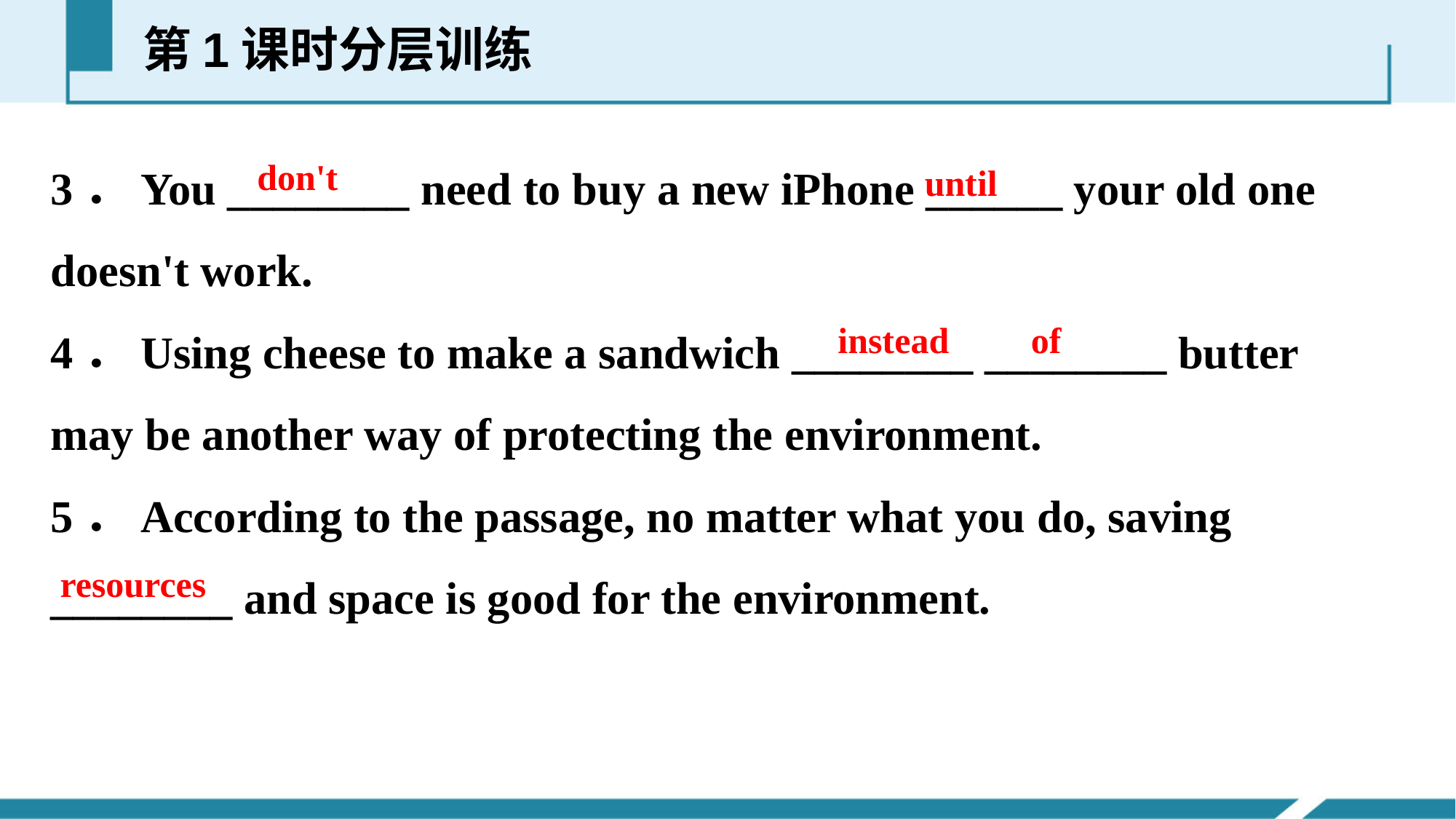

第1课时分层训练
3．You ________ need to buy a new iPhone ______ your old one doesn't work.
4．Using cheese to make a sandwich ________ ________ butter may be another way of protecting the environment.
5．According to the passage, no matter what you do, saving ________ and space is good for the environment.
don't
until
instead         of
resources